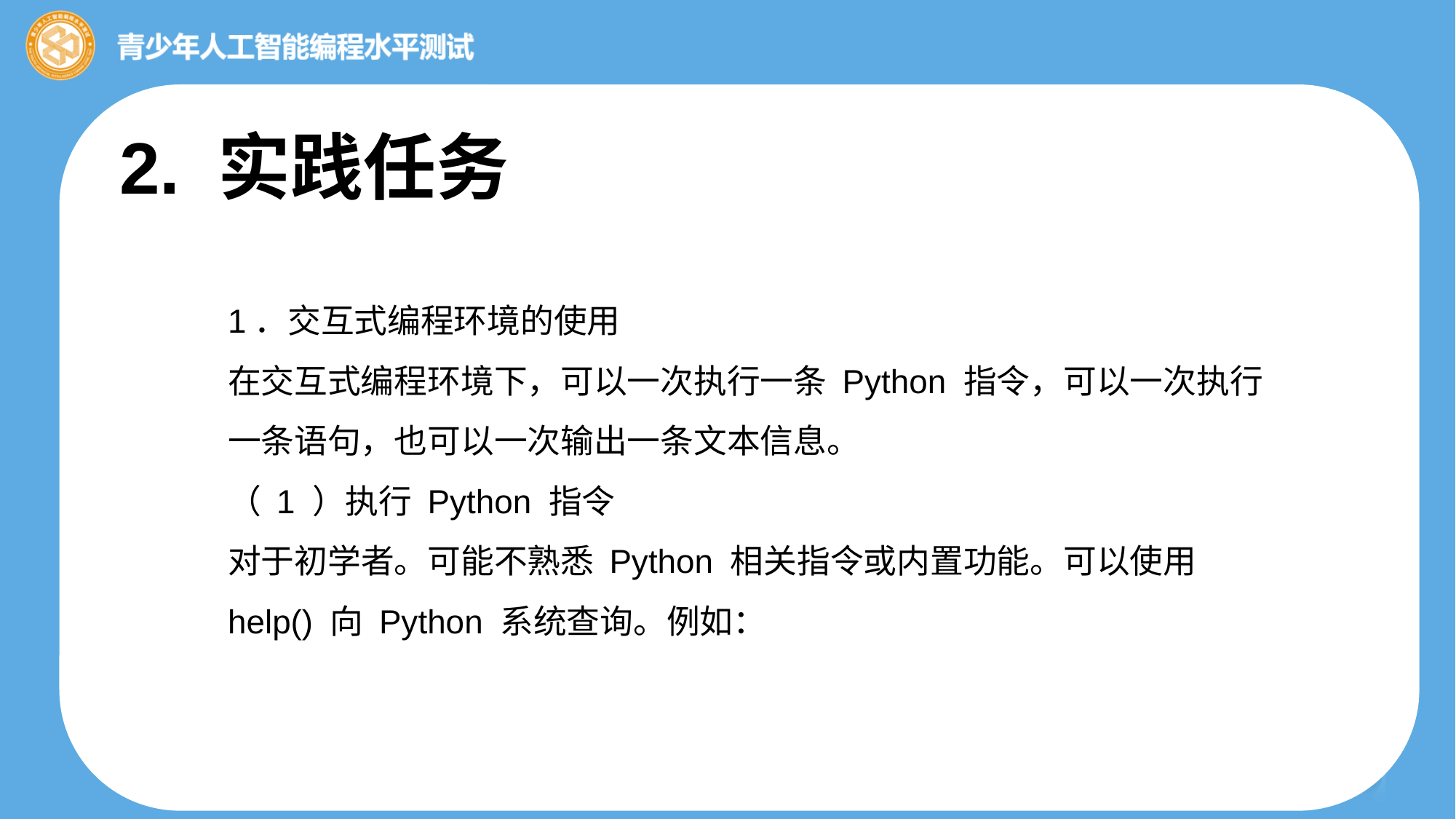

2. 实践任务
1．交互式编程环境的使用
在交互式编程环境下，可以一次执行一条 Python 指令，可以一次执行一条语句，也可以一次输出一条文本信息。
（ 1 ）执行 Python 指令
对于初学者。可能不熟悉 Python 相关指令或内置功能。可以使用 help() 向 Python 系统查询。例如：